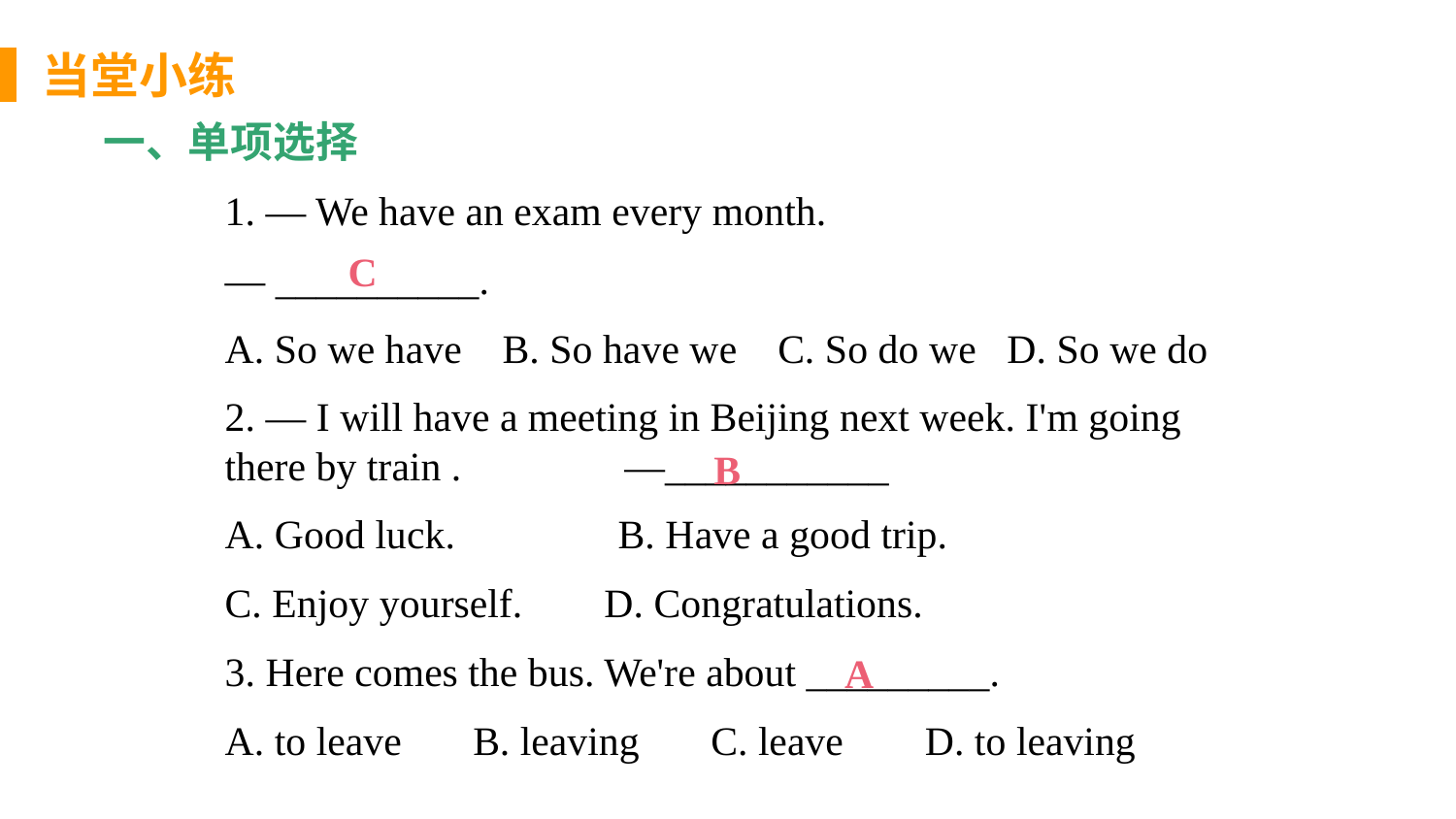

当堂小练

一、单项选择
1. — We have an exam every month.
— __________.
A. So we have    B. So have we    C. So do we   D. So we do
2. — I will have a meeting in Beijing next week. I'm going there by train .                —___________
A. Good luck.                B. Have a good trip.
C. Enjoy yourself.        D. Congratulations.
3. Here comes the bus. We're about _________.
A. to leave       B. leaving       C. leave        D. to leaving
C
B
A